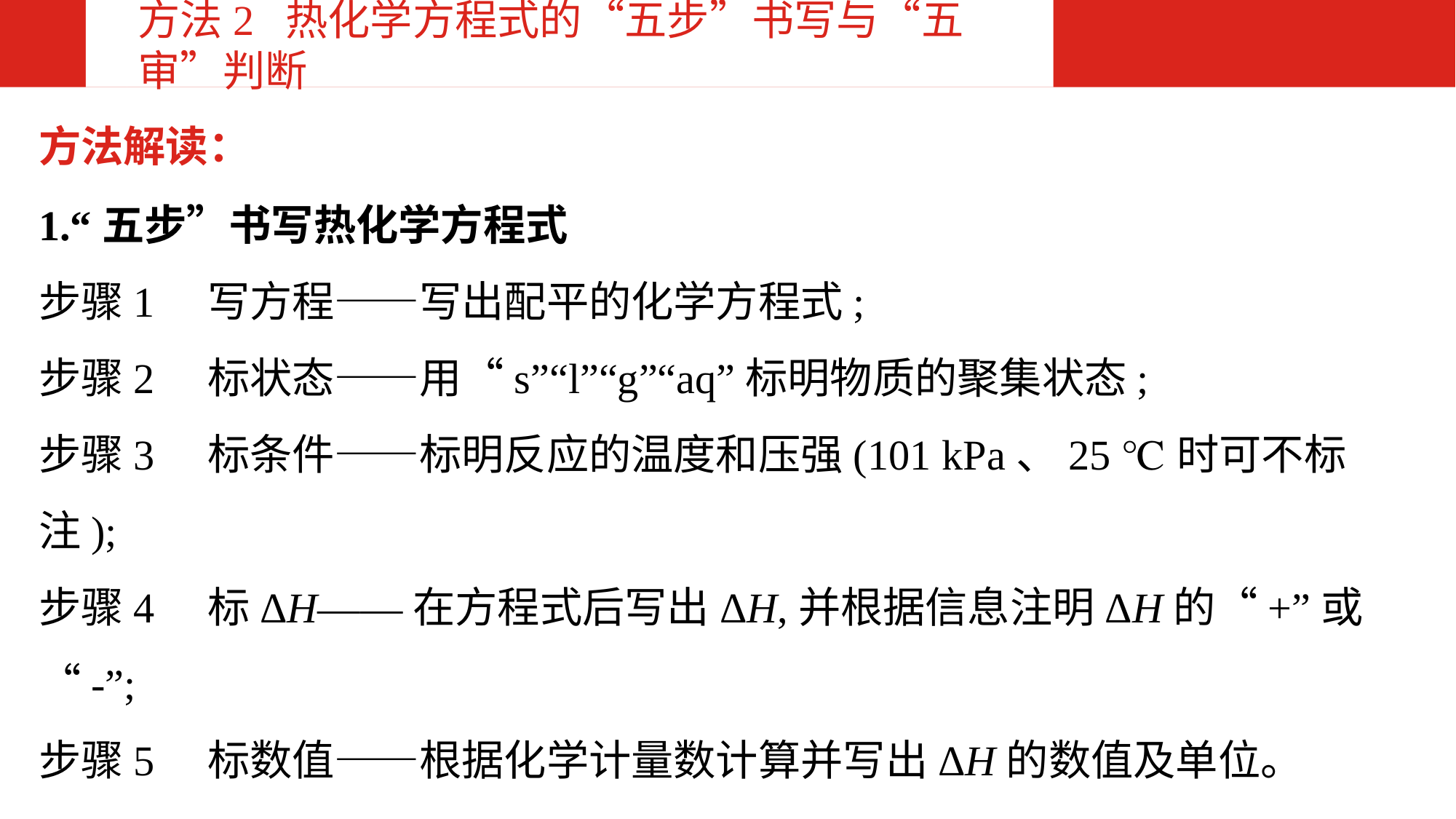

方法2  热化学方程式的“五步”书写与“五审”判断

方法解读：
1.“五步”书写热化学方程式
步骤1　写方程——写出配平的化学方程式;
步骤2　标状态——用“s”“l”“g”“aq”标明物质的聚集状态;
步骤3　标条件——标明反应的温度和压强(101 kPa、25 ℃时可不标注);
步骤4　标ΔH——在方程式后写出ΔH,并根据信息注明ΔH的“+”或“-”;
步骤5　标数值——根据化学计量数计算并写出ΔH的数值及单位。